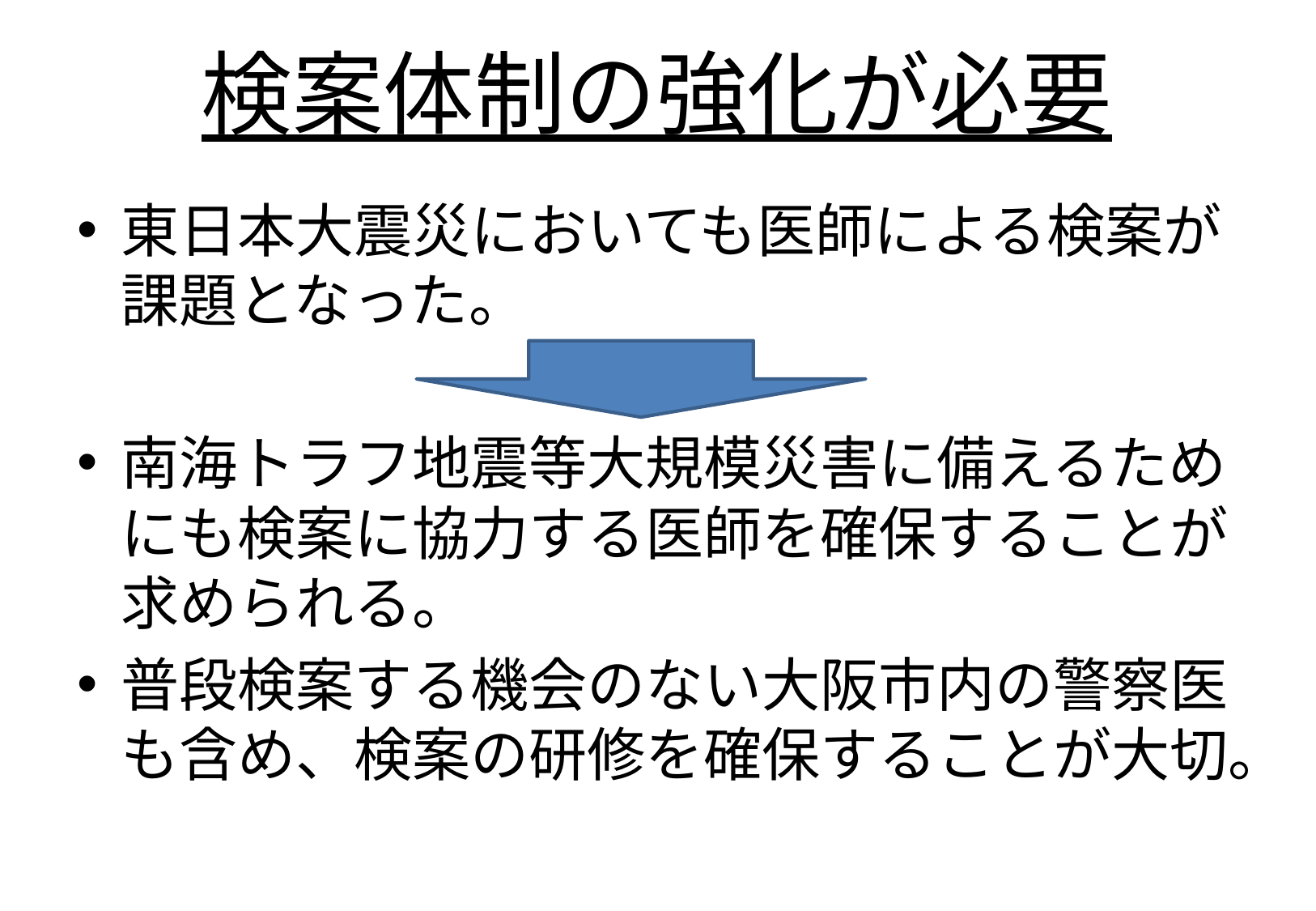

# 検案体制の強化が必要
東日本大震災においても医師による検案が課題となった。

南海トラフ地震等大規模災害に備えるためにも検案に協力する医師を確保することが求められる。
普段検案する機会のない大阪市内の警察医も含め、検案の研修を確保することが大切。